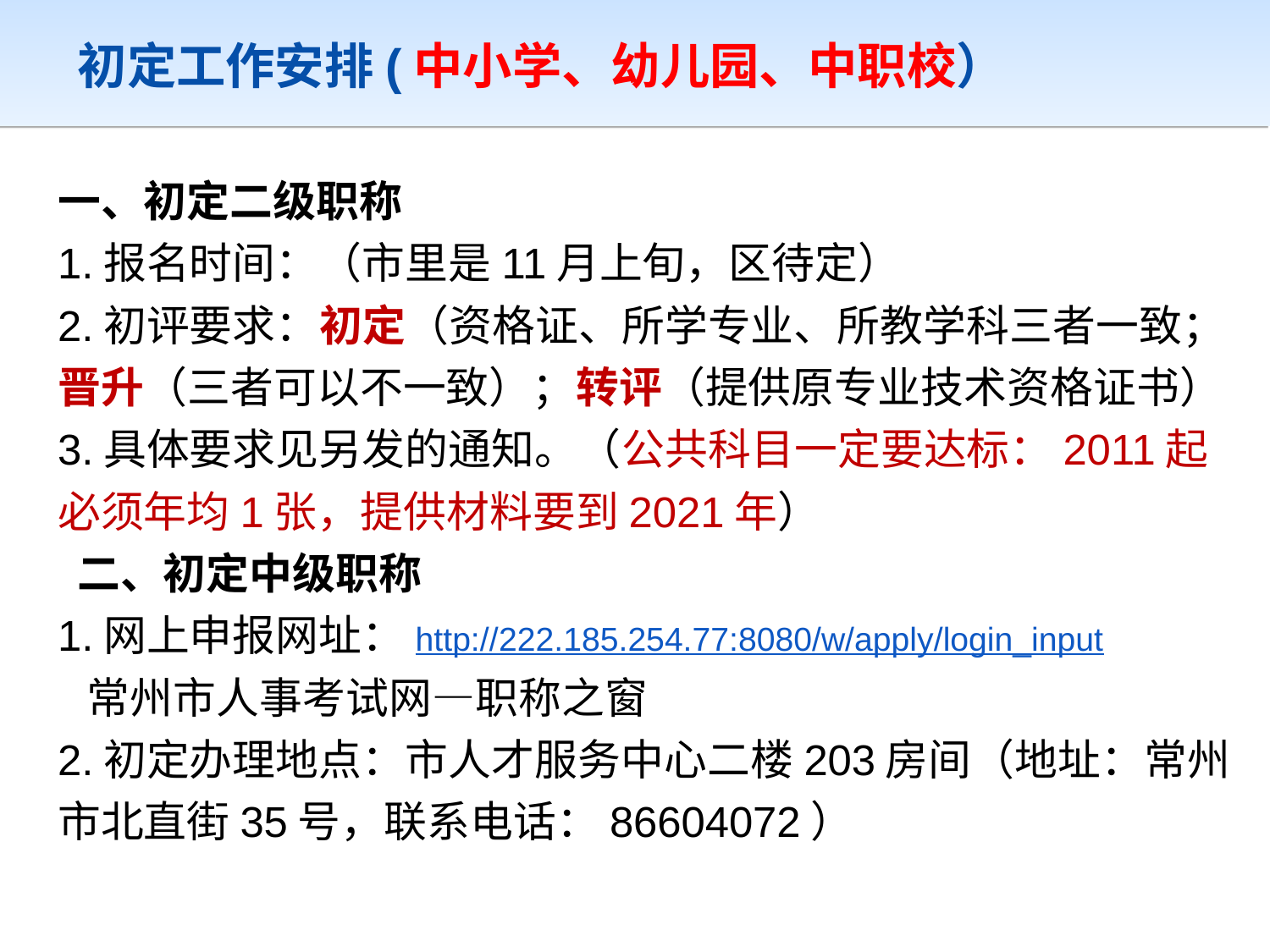

# 初定工作安排(中小学、幼儿园、中职校）
一、初定二级职称
1.报名时间：（市里是11月上旬，区待定）
2.初评要求：初定（资格证、所学专业、所教学科三者一致；晋升（三者可以不一致）；转评（提供原专业技术资格证书）
3.具体要求见另发的通知。（公共科目一定要达标：2011起必须年均1张，提供材料要到2021年）
 二、初定中级职称
1.网上申报网址：http://222.185.254.77:8080/w/apply/login_input
  常州市人事考试网—职称之窗
2.初定办理地点：市人才服务中心二楼203房间（地址：常州市北直街35号，联系电话：86604072）